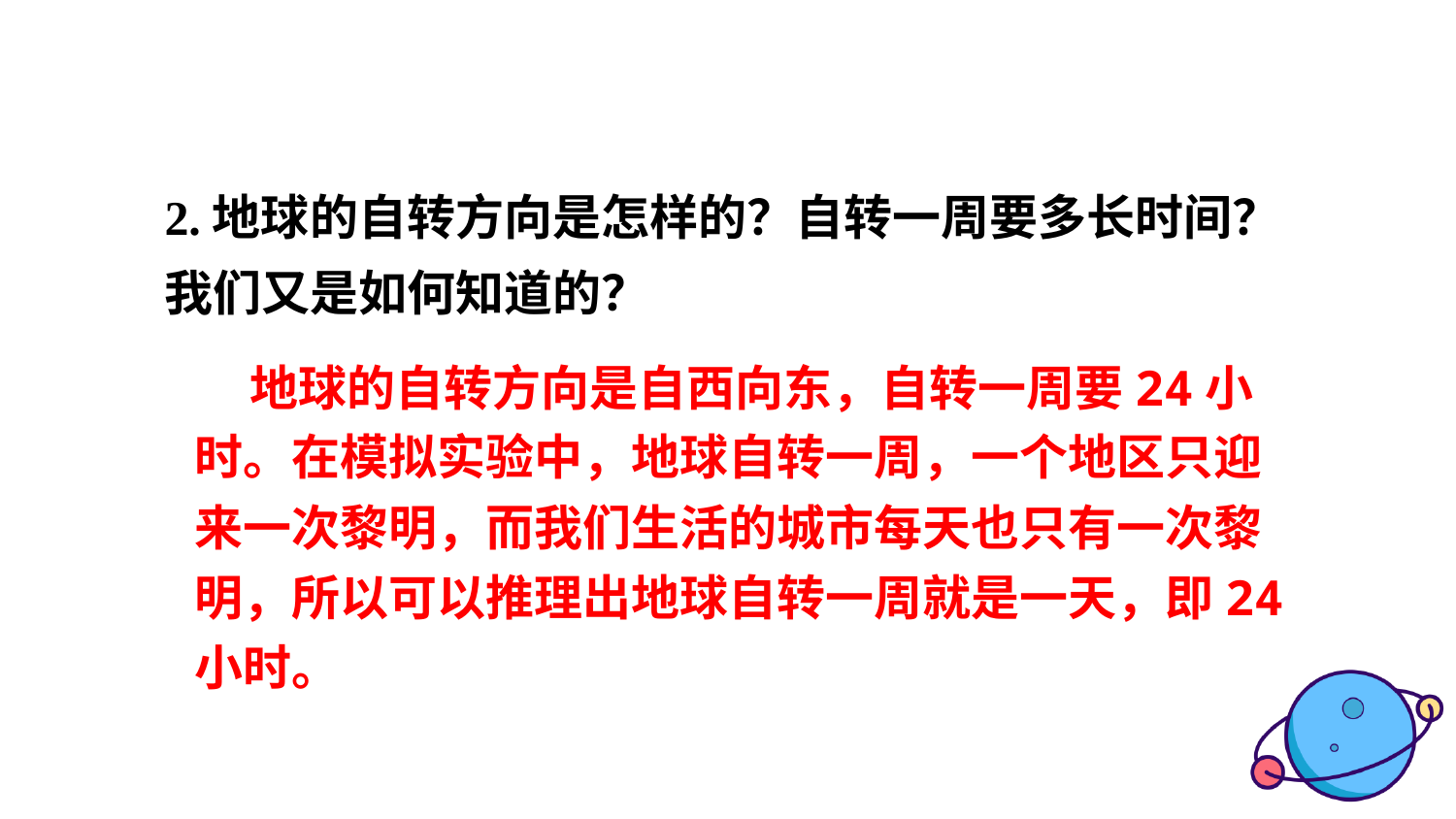

2.地球的自转方向是怎样的？自转一周要多长时间？我们又是如何知道的？
    地球的自转方向是自西向东，自转一周要24小时。在模拟实验中，地球自转一周，一个地区只迎来一次黎明，而我们生活的城市每天也只有一次黎明，所以可以推理出地球自转一周就是一天，即24小时。